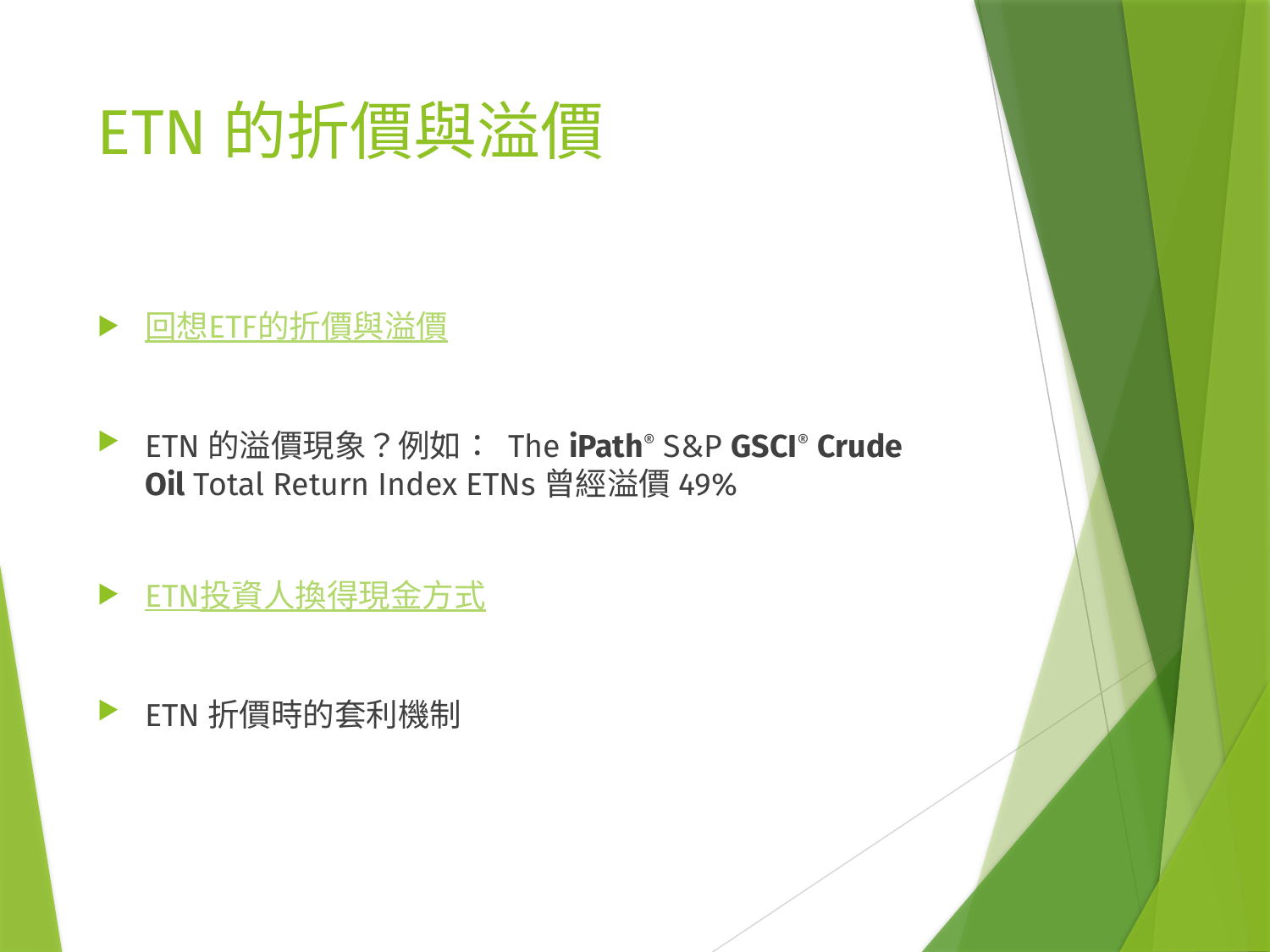

# ETN的折價與溢價
回想ETF的折價與溢價

ETN的溢價現象？例如： The iPath® S&P GSCI® Crude Oil Total Return Index ETNs曾經溢價49%

ETN投資人換得現金方式

ETN折價時的套利機制